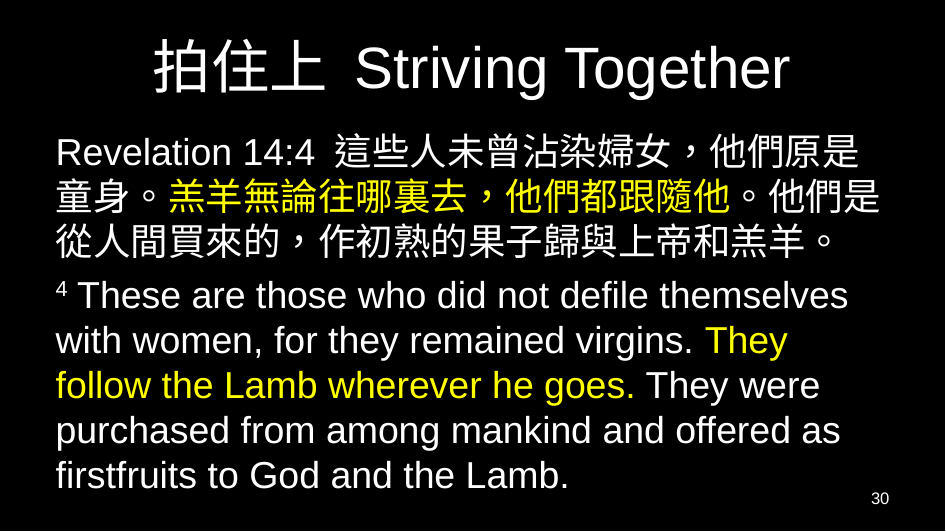

# 拍住上 Striving Together
Revelation 14:4 這些人未曾沾染婦女，他們原是童身。羔羊無論往哪裏去，他們都跟隨他。他們是從人間買來的，作初熟的果子歸與上帝和羔羊。
4 These are those who did not defile themselves with women, for they remained virgins. They follow the Lamb wherever he goes. They were purchased from among mankind and offered as firstfruits to God and the Lamb.

30